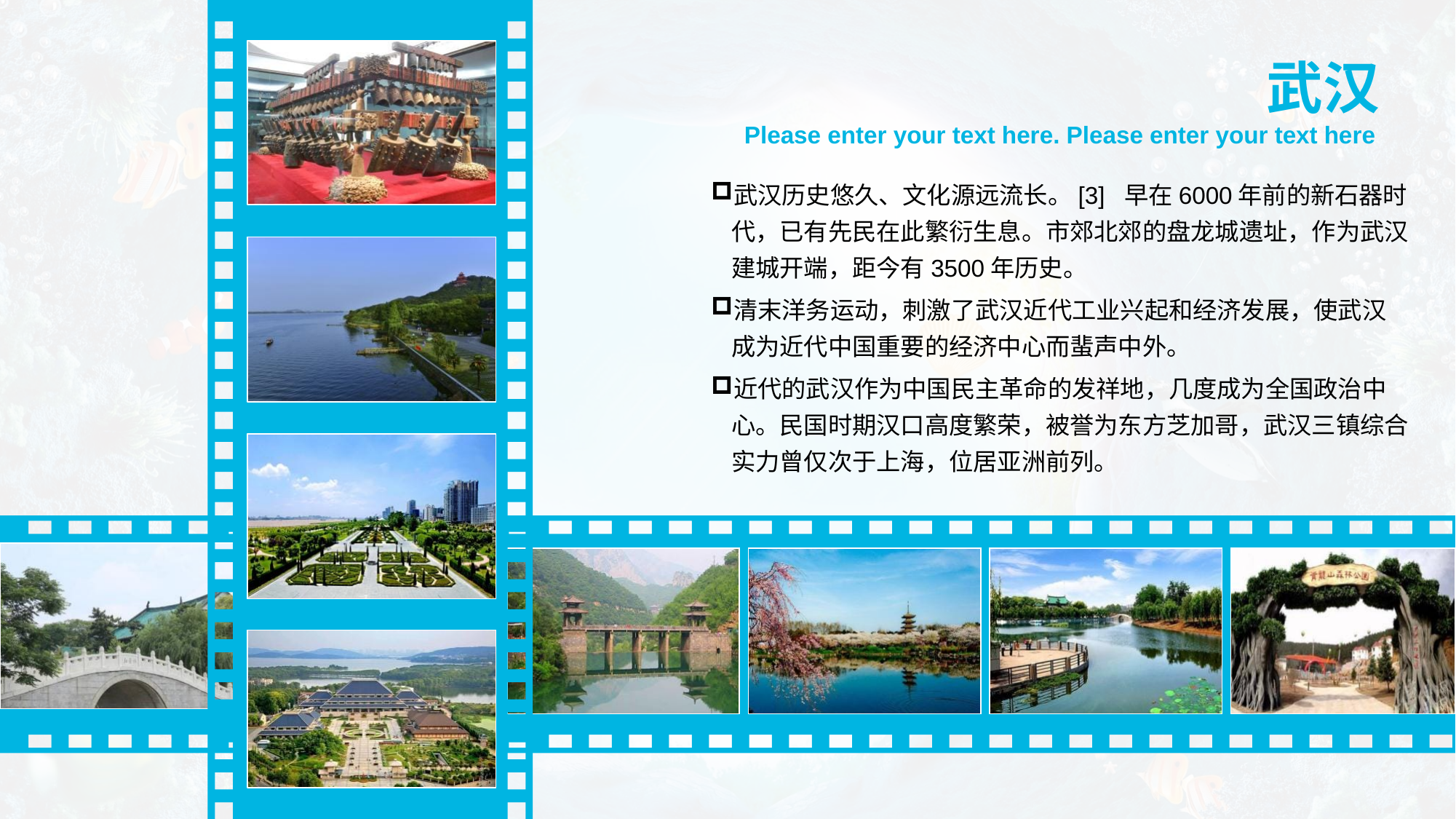

武汉
Please enter your text here. Please enter your text here
武汉历史悠久、文化源远流长。[3]  早在6000年前的新石器时代，已有先民在此繁衍生息。市郊北郊的盘龙城遗址，作为武汉建城开端，距今有3500年历史。
清末洋务运动，刺激了武汉近代工业兴起和经济发展，使武汉成为近代中国重要的经济中心而蜚声中外。
近代的武汉作为中国民主革命的发祥地，几度成为全国政治中心。民国时期汉口高度繁荣，被誉为东方芝加哥，武汉三镇综合实力曾仅次于上海，位居亚洲前列。